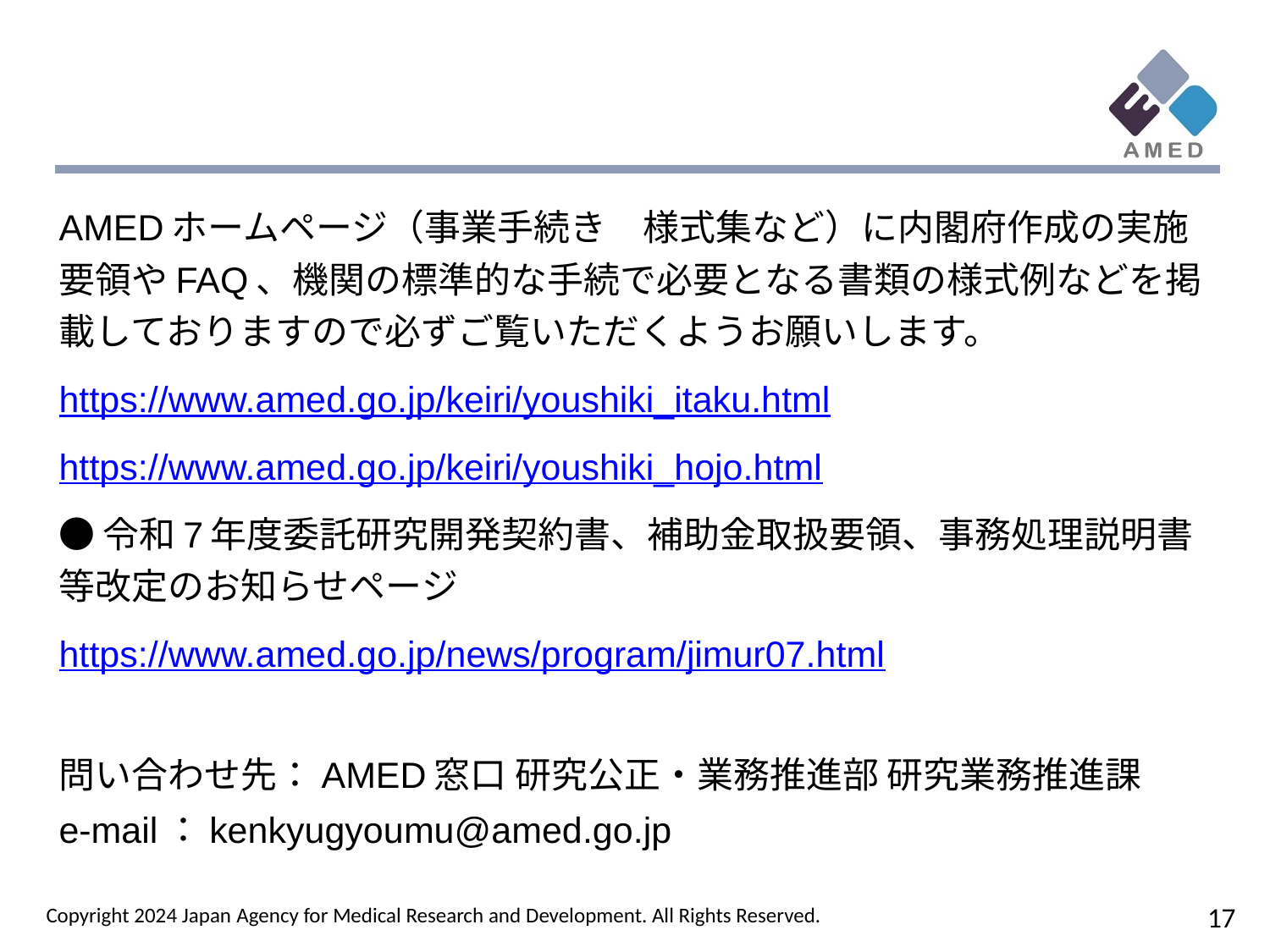

#

AMEDホームページ（事業手続き　様式集など）に内閣府作成の実施要領やFAQ、機関の標準的な手続で必要となる書類の様式例などを掲載しておりますので必ずご覧いただくようお願いします。
https://www.amed.go.jp/keiri/youshiki_itaku.html
https://www.amed.go.jp/keiri/youshiki_hojo.html
●令和7年度委託研究開発契約書、補助金取扱要領、事務処理説明書等改定のお知らせページ
https://www.amed.go.jp/news/program/jimur07.html

問い合わせ先：AMED窓口 研究公正・業務推進部 研究業務推進課
e-mail：kenkyugyoumu@amed.go.jp

17